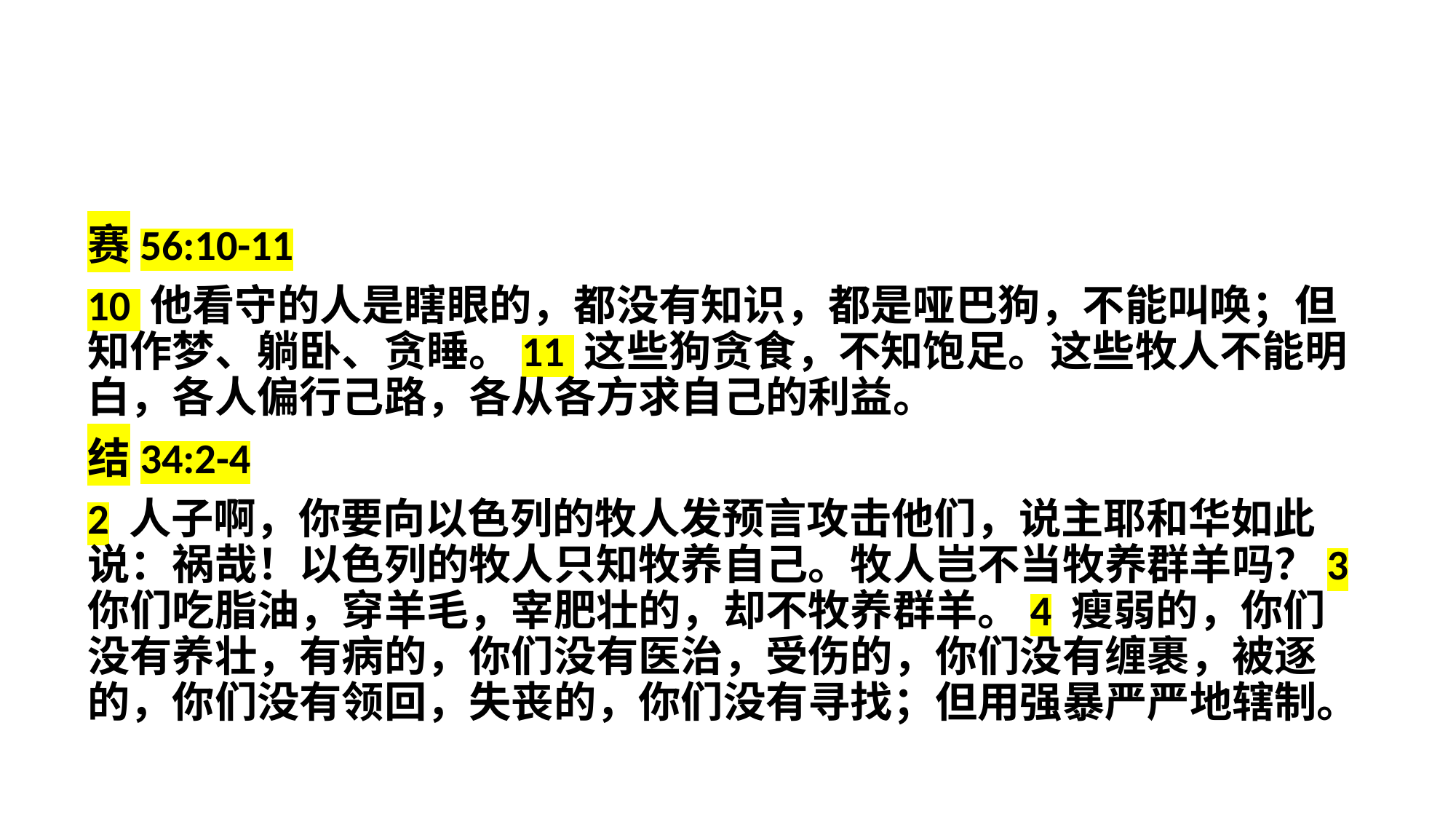

赛56:10-11
10 他看守的人是瞎眼的，都没有知识，都是哑巴狗，不能叫唤；但知作梦、躺卧、贪睡。11 这些狗贪食，不知饱足。这些牧人不能明白，各人偏行己路，各从各方求自己的利益。
结34:2-4
2 人子啊，你要向以色列的牧人发预言攻击他们，说主耶和华如此说：祸哉！以色列的牧人只知牧养自己。牧人岂不当牧养群羊吗？3 你们吃脂油，穿羊毛，宰肥壮的，却不牧养群羊。4 瘦弱的，你们没有养壮，有病的，你们没有医治，受伤的，你们没有缠裹，被逐的，你们没有领回，失丧的，你们没有寻找；但用强暴严严地辖制。